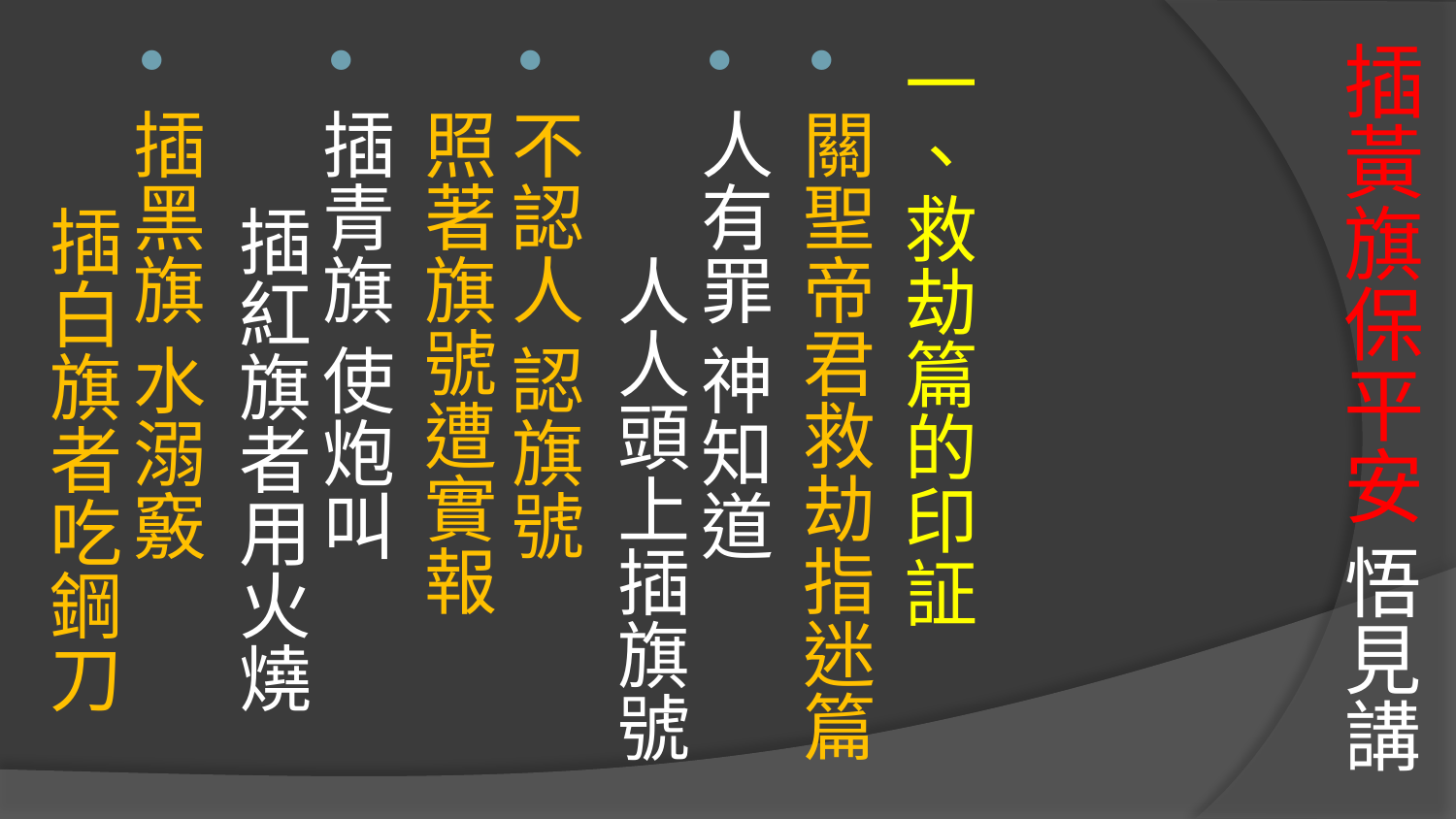

# 插黃旗保平安 悟見講
一、救劫篇的印証
關聖帝君救劫指迷篇
人有罪 神知道                       人人頭上插旗號
不認人 認旗號              照著旗號遭實報
插青旗 使炮叫                    插紅旗者用火燒
插黑旗 水溺竅                    插白旗者吃鋼刀